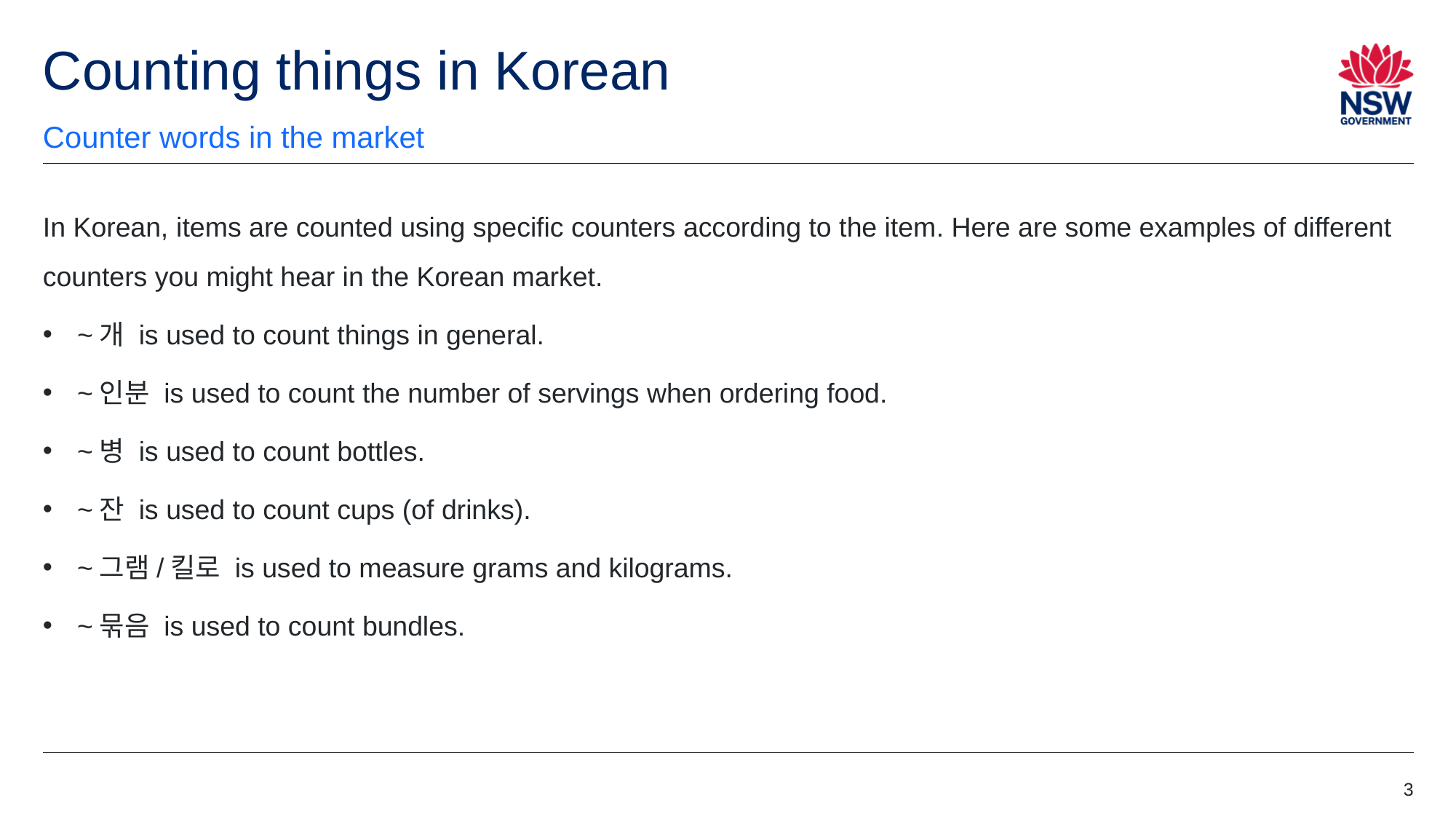

# Counting things in Korean
Counter words in the market
In Korean, items are counted using specific counters according to the item. Here are some examples of different counters you might hear in the Korean market.
~개 is used to count things in general.
~인분 is used to count the number of servings when ordering food.
~병 is used to count bottles.
~잔 is used to count cups (of drinks).
~그램/킬로 is used to measure grams and kilograms.
~묶음 is used to count bundles.
3